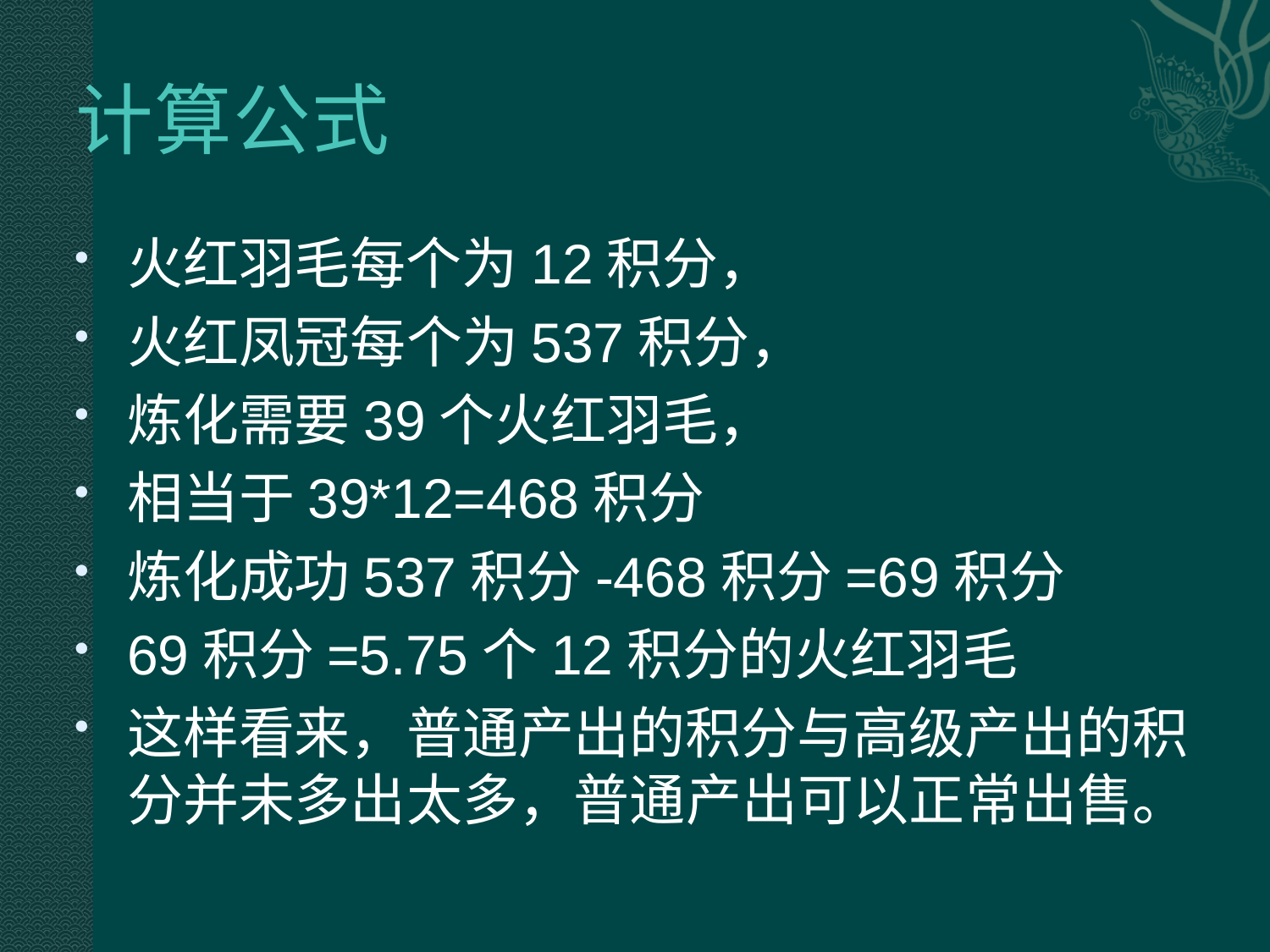

# 计算公式
火红羽毛每个为12积分，
火红凤冠每个为537积分，
炼化需要39个火红羽毛，
相当于39*12=468积分
炼化成功537积分-468积分=69积分
69积分=5.75个12积分的火红羽毛
这样看来，普通产出的积分与高级产出的积分并未多出太多，普通产出可以正常出售。